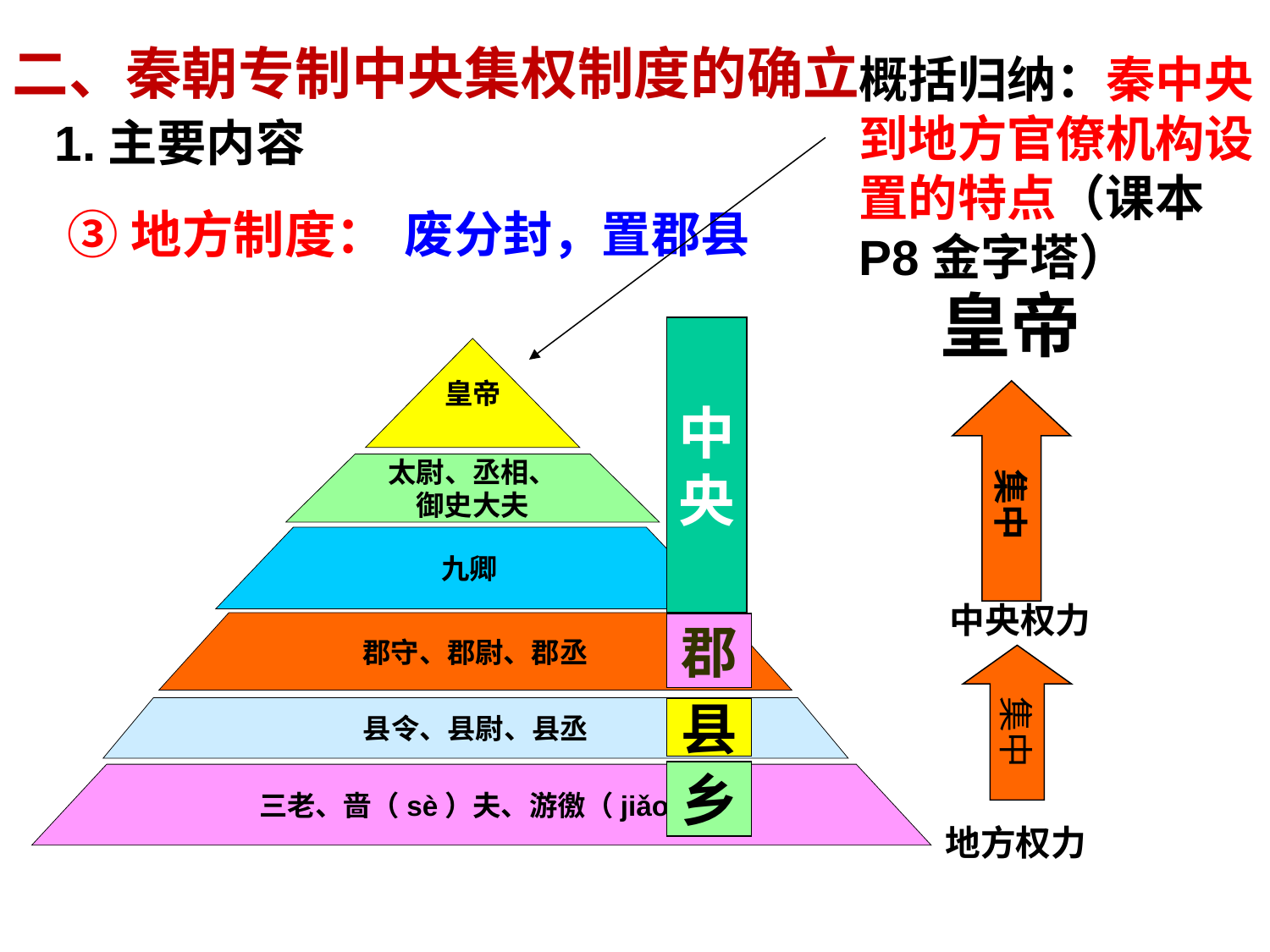

二、秦朝专制中央集权制度的确立
概括归纳：秦中央到地方官僚机构设置的特点（课本P8金字塔）
1.主要内容

③地方制度：
废分封，置郡县
皇帝
中
央
皇帝
太尉、丞相、
御史大夫
九卿
郡守、郡尉、郡丞
县令、县尉、县丞
三老、啬（sè）夫、游徼（jiǎo）
集中
 中央权力
郡
集中
县
乡
地方权力